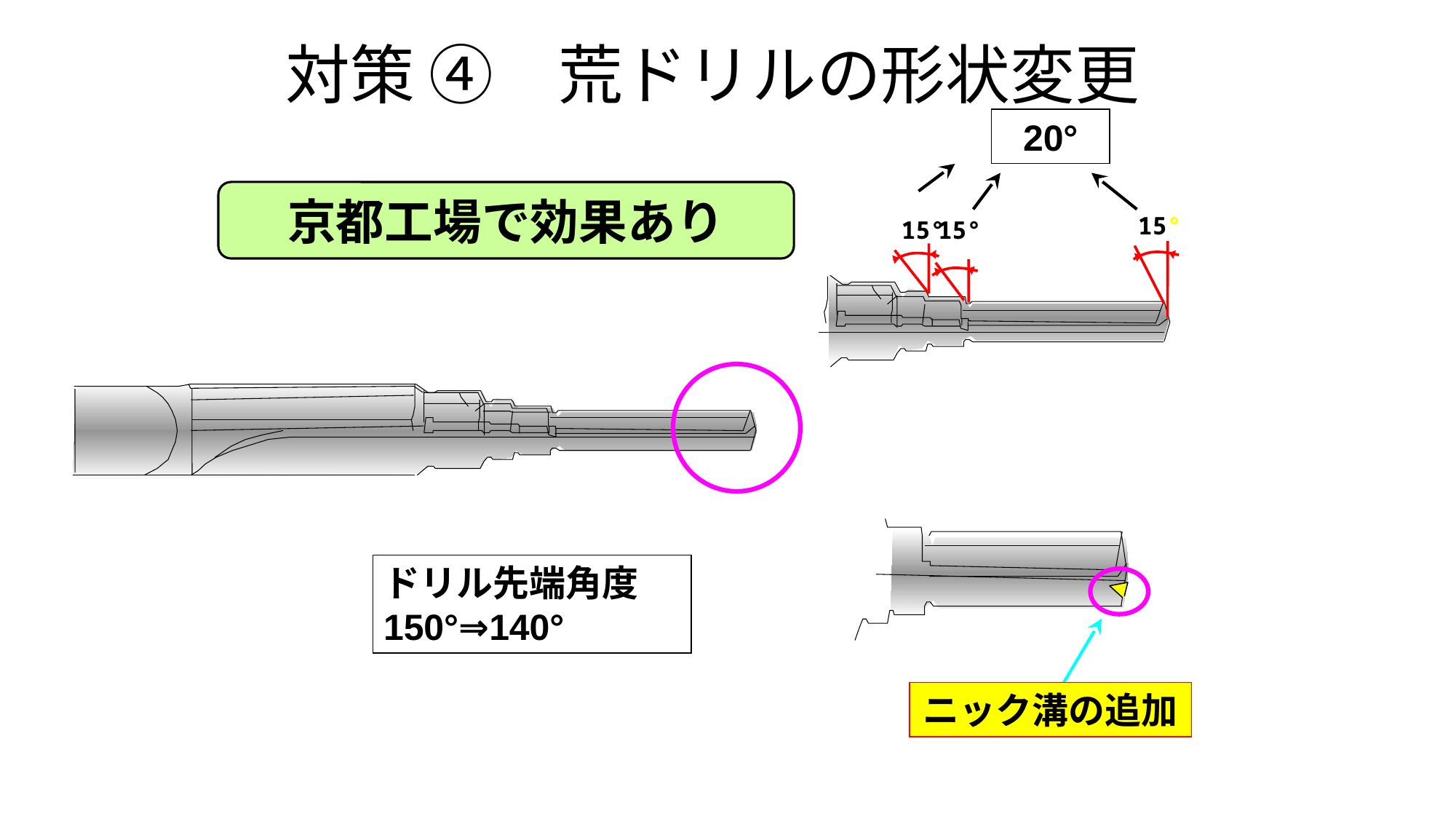

# 対策 ④　荒ドリルの形状変更
20°

15°
15°
15°

京都工場で効果あり

ニック溝の追加
ドリル先端角度
150°⇒140°